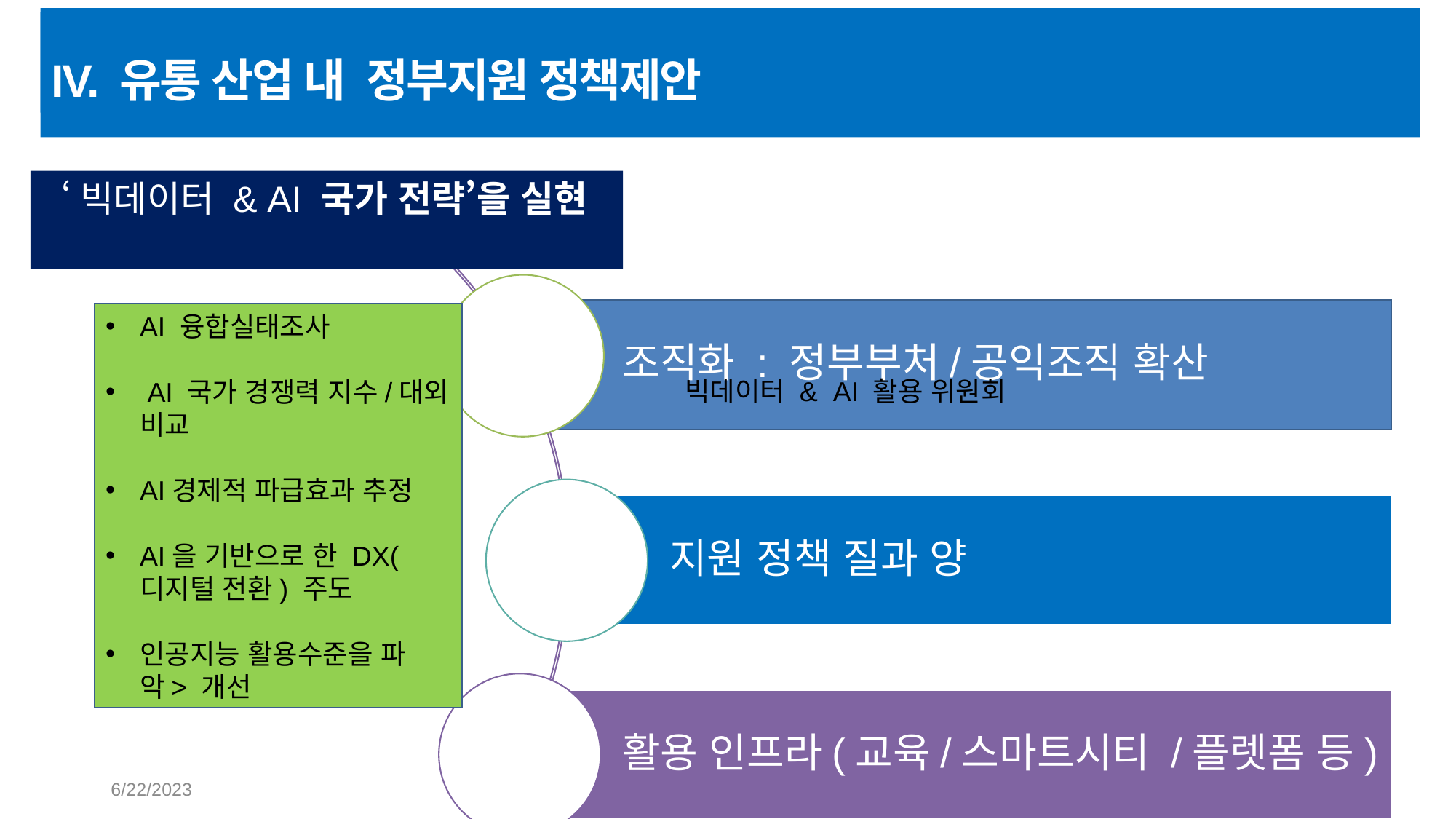

IV. 유통 산업 내  정부지원 정책제안

# IV. 전략 및 정책시사점
  ‘빅데이터 & AI 국가 전략’을 실현

조직화 : 정부부처/공익조직 확산
지원 정책 질과 양
활용 인프라(교육/스마트시티 /플렛폼 등)
AI 융합실태조사

 AI 국가 경쟁력 지수/대외 비교

AI경제적 파급효과 추정

AI을 기반으로 한 DX(디지털 전환) 주도

인공지능 활용수준을 파악> 개선
빅데이터 &  AI 활용 위원회
6/22/2023